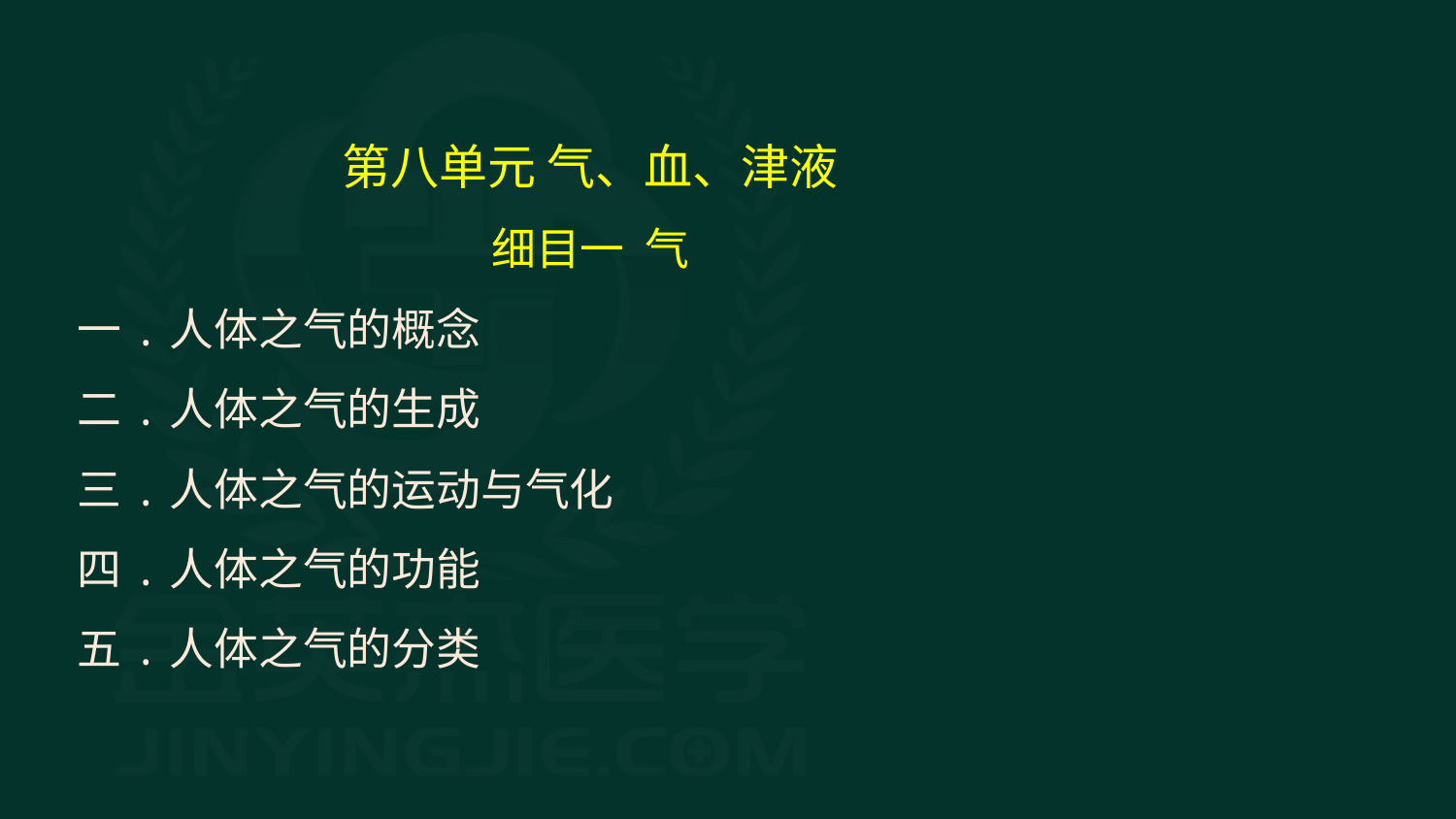

第八单元 气、血、津液
细目一  气
一.人体之气的概念
二.人体之气的生成
三.人体之气的运动与气化
四.人体之气的功能
五.人体之气的分类